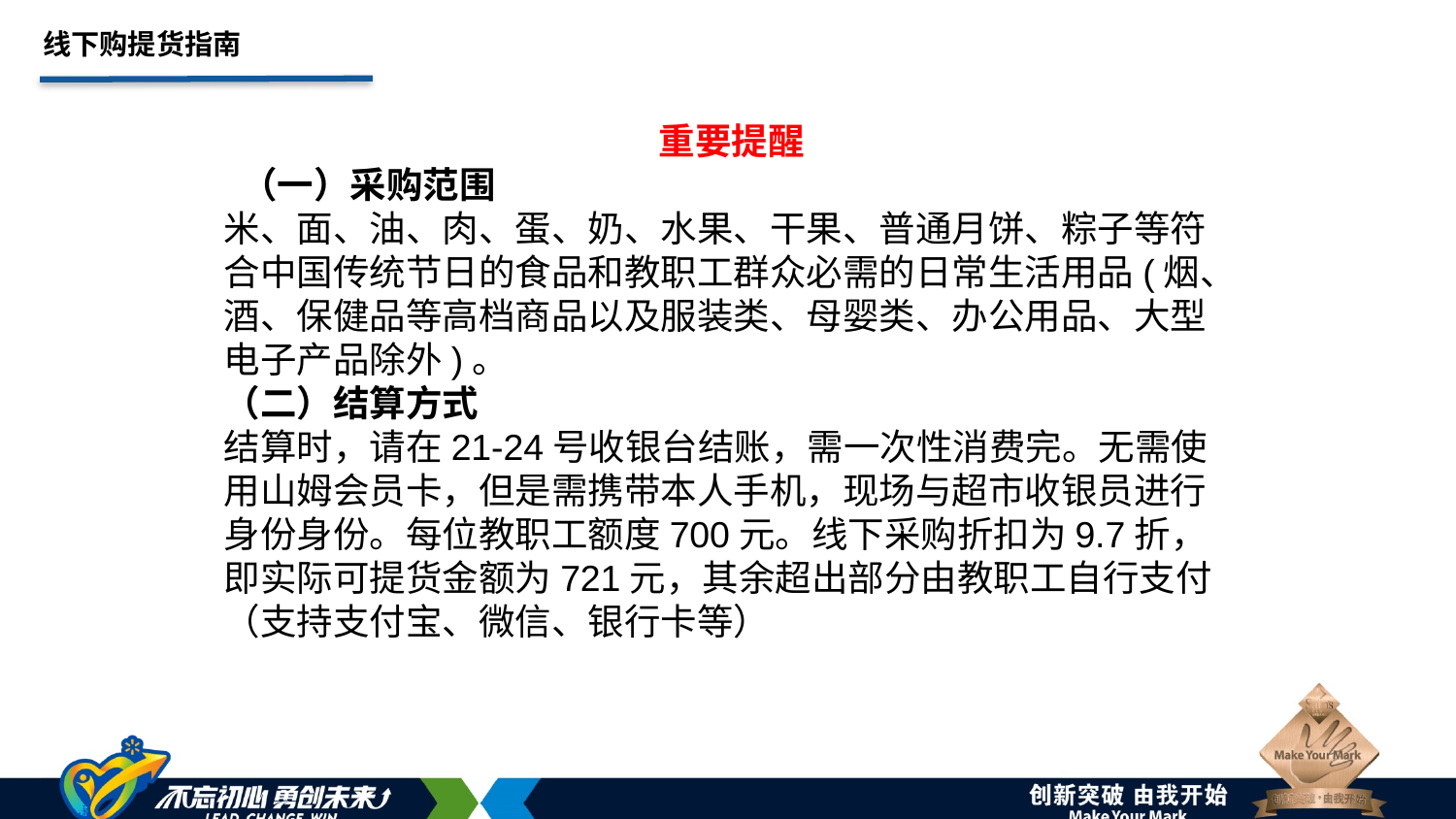

线下购提货指南
重要提醒
 （一）采购范围
米、面、油、肉、蛋、奶、水果、干果、普通月饼、粽子等符合中国传统节日的食品和教职工群众必需的日常生活用品(烟、酒、保健品等高档商品以及服装类、母婴类、办公用品、大型电子产品除外)。
（二）结算方式
结算时，请在21-24号收银台结账，需一次性消费完。无需使用山姆会员卡，但是需携带本人手机，现场与超市收银员进行身份身份。每位教职工额度700元。线下采购折扣为9.7折，即实际可提货金额为721元，其余超出部分由教职工自行支付（支持支付宝、微信、银行卡等）